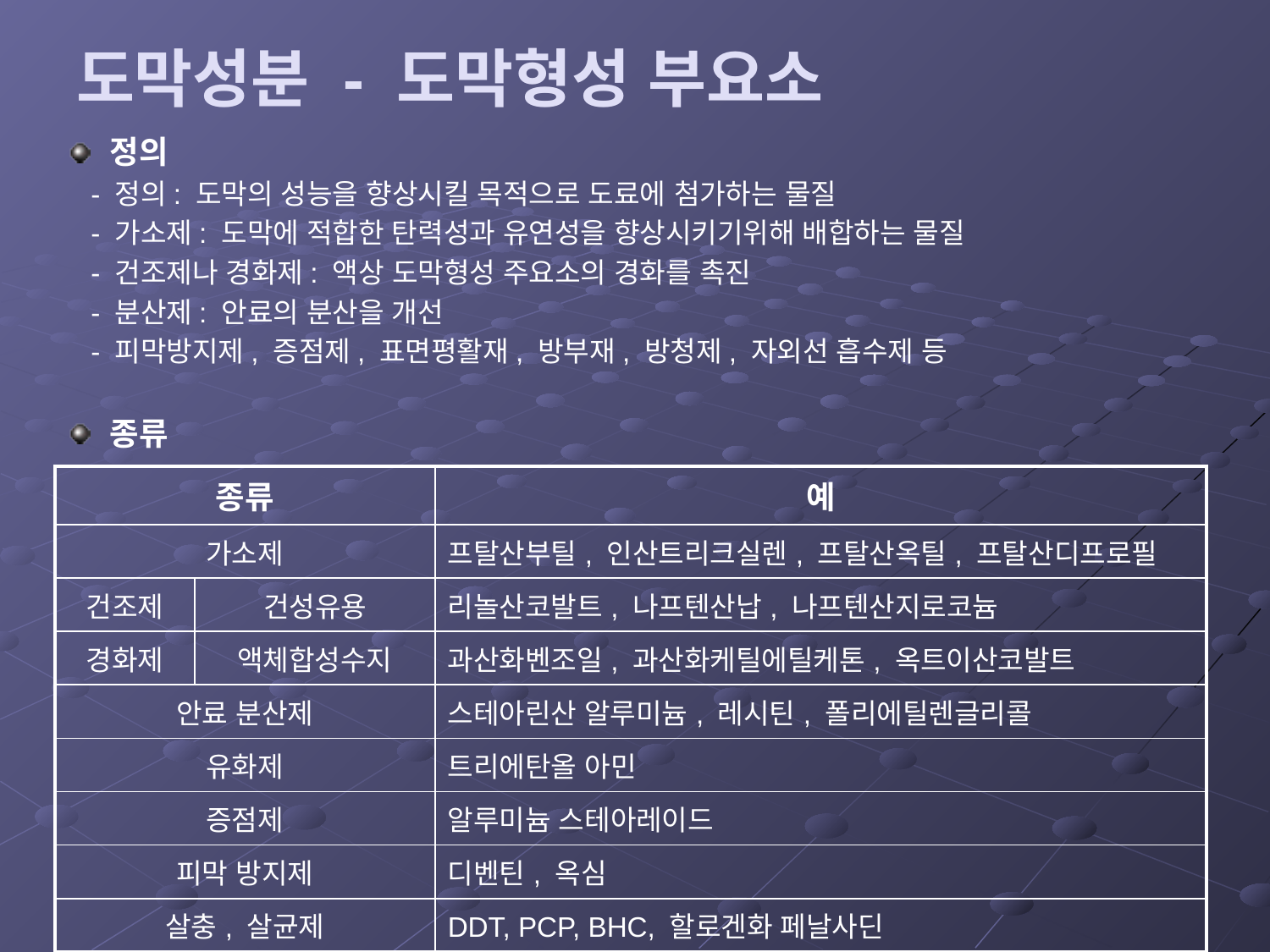

# 도막성분 - 도막형성 부요소
정의
   - 정의: 도막의 성능을 향상시킬 목적으로 도료에 첨가하는 물질
   - 가소제: 도막에 적합한 탄력성과 유연성을 향상시키기위해 배합하는 물질
   - 건조제나 경화제: 액상 도막형성 주요소의 경화를 촉진
   - 분산제: 안료의 분산을 개선
   - 피막방지제, 증점제, 표면평활재, 방부재, 방청제, 자외선 흡수제 등

종류
| 종류 |  | 예 |
| --- | --- | --- |
| 가소제 |  | 프탈산부틸, 인산트리크실렌, 프탈산옥틸, 프탈산디프로필 |
| 건조제 | 건성유용 | 리놀산코발트, 나프텐산납, 나프텐산지로코늄 |
| 경화제 | 액체합성수지 | 과산화벤조일, 과산화케틸에틸케톤, 옥트이산코발트 |
| 안료 분산제 |  | 스테아린산 알루미늄, 레시틴, 폴리에틸렌글리콜 |
| 유화제 |  | 트리에탄올 아민 |
| 증점제 |  | 알루미늄 스테아레이드 |
| 피막 방지제 |  | 디벤틴, 옥심 |
| 살충, 살균제 |  | DDT, PCP, BHC, 할로겐화 페날사딘 |